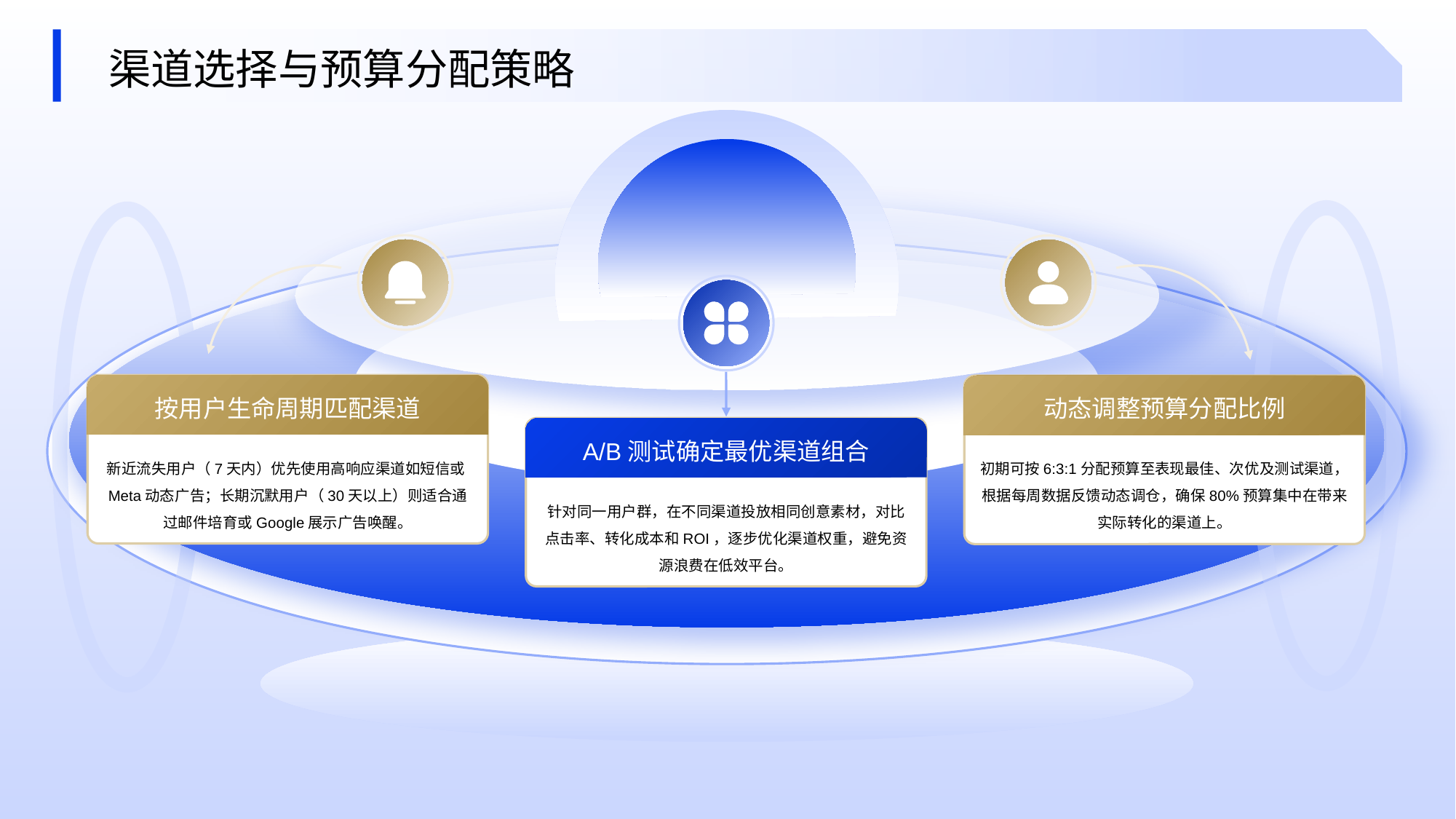

渠道选择与预算分配策略

按用户生命周期匹配渠道
动态调整预算分配比例

A/B测试确定最优渠道组合
新近流失用户（7天内）优先使用高响应渠道如短信或Meta动态广告；长期沉默用户（30天以上）则适合通过邮件培育或Google展示广告唤醒。
初期可按6:3:1分配预算至表现最佳、次优及测试渠道，根据每周数据反馈动态调仓，确保80%预算集中在带来实际转化的渠道上。
针对同一用户群，在不同渠道投放相同创意素材，对比点击率、转化成本和ROI，逐步优化渠道权重，避免资源浪费在低效平台。